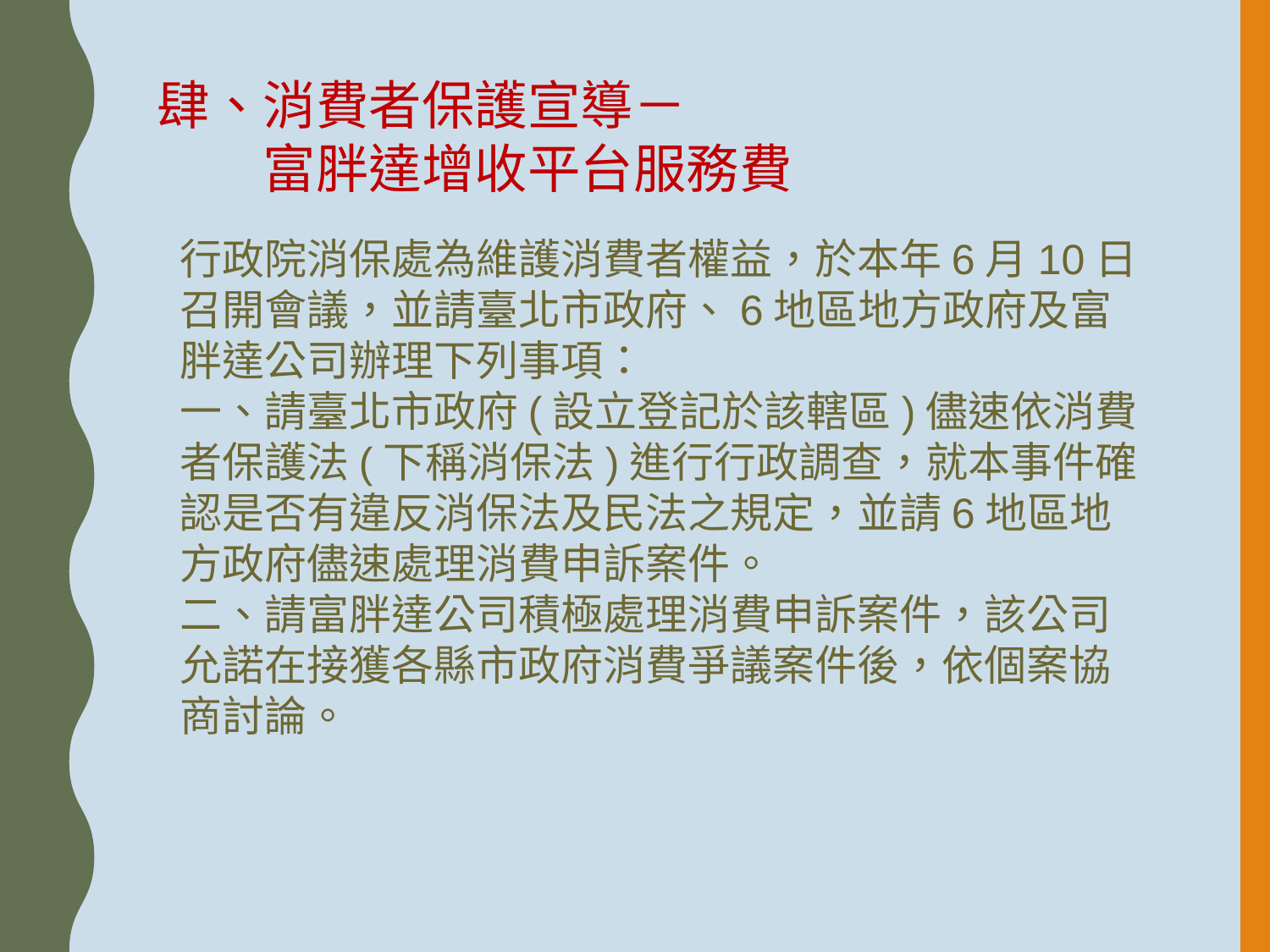

肆、消費者保護宣導－
　　富胖達增收平台服務費
行政院消保處為維護消費者權益，於本年6月10日召開會議，並請臺北市政府、6地區地方政府及富胖達公司辦理下列事項：
一、請臺北市政府(設立登記於該轄區)儘速依消費者保護法(下稱消保法)進行行政調查，就本事件確認是否有違反消保法及民法之規定，並請6地區地方政府儘速處理消費申訴案件。
二、請富胖達公司積極處理消費申訴案件，該公司允諾在接獲各縣市政府消費爭議案件後，依個案協商討論。